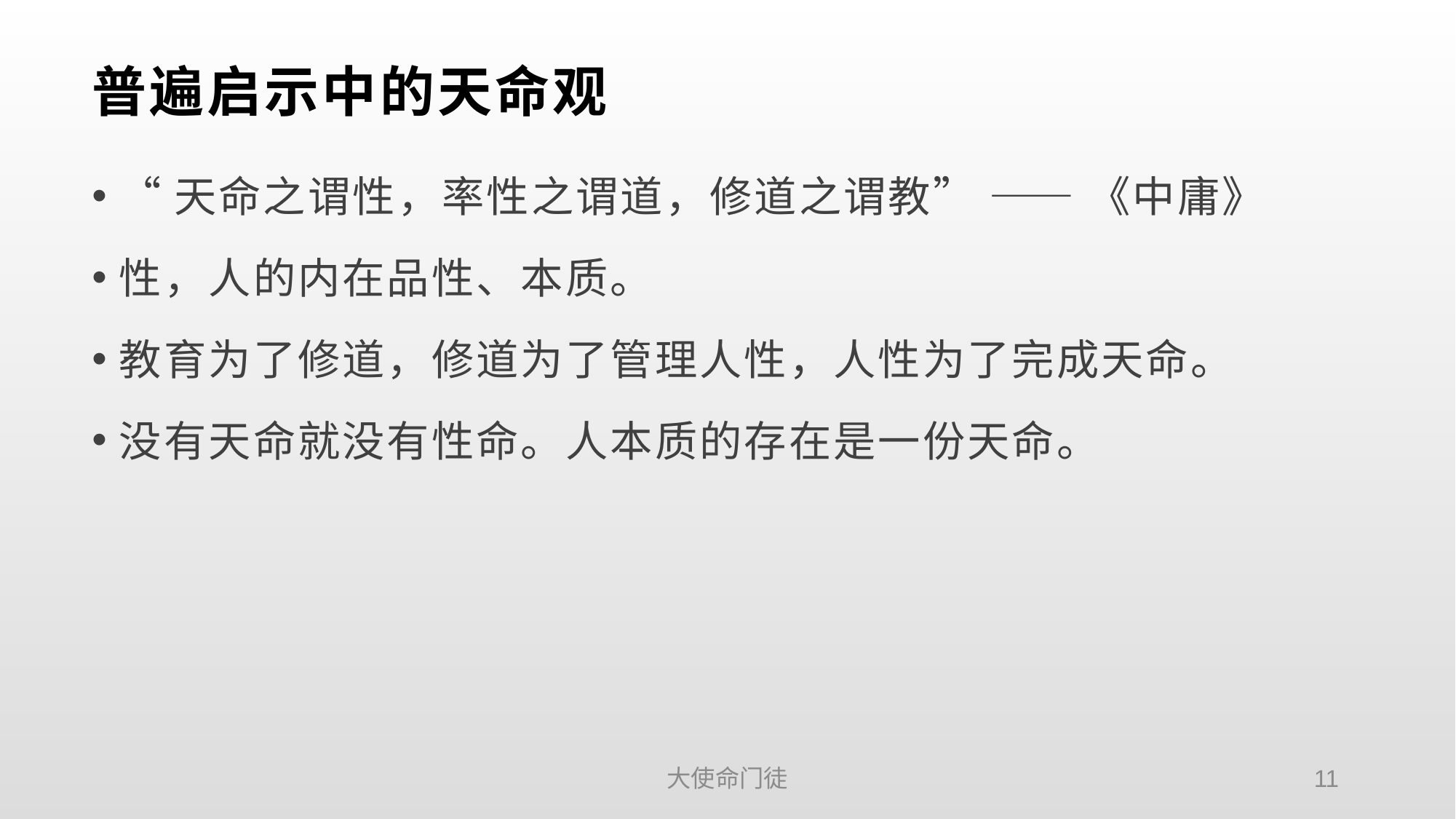

# 普遍启示中的天命观
“天命之谓性，率性之谓道，修道之谓教” —— 《中庸》
性，人的内在品性、本质。
教育为了修道，修道为了管理人性，人性为了完成天命。
没有天命就没有性命。人本质的存在是一份天命。
大使命门徒
11